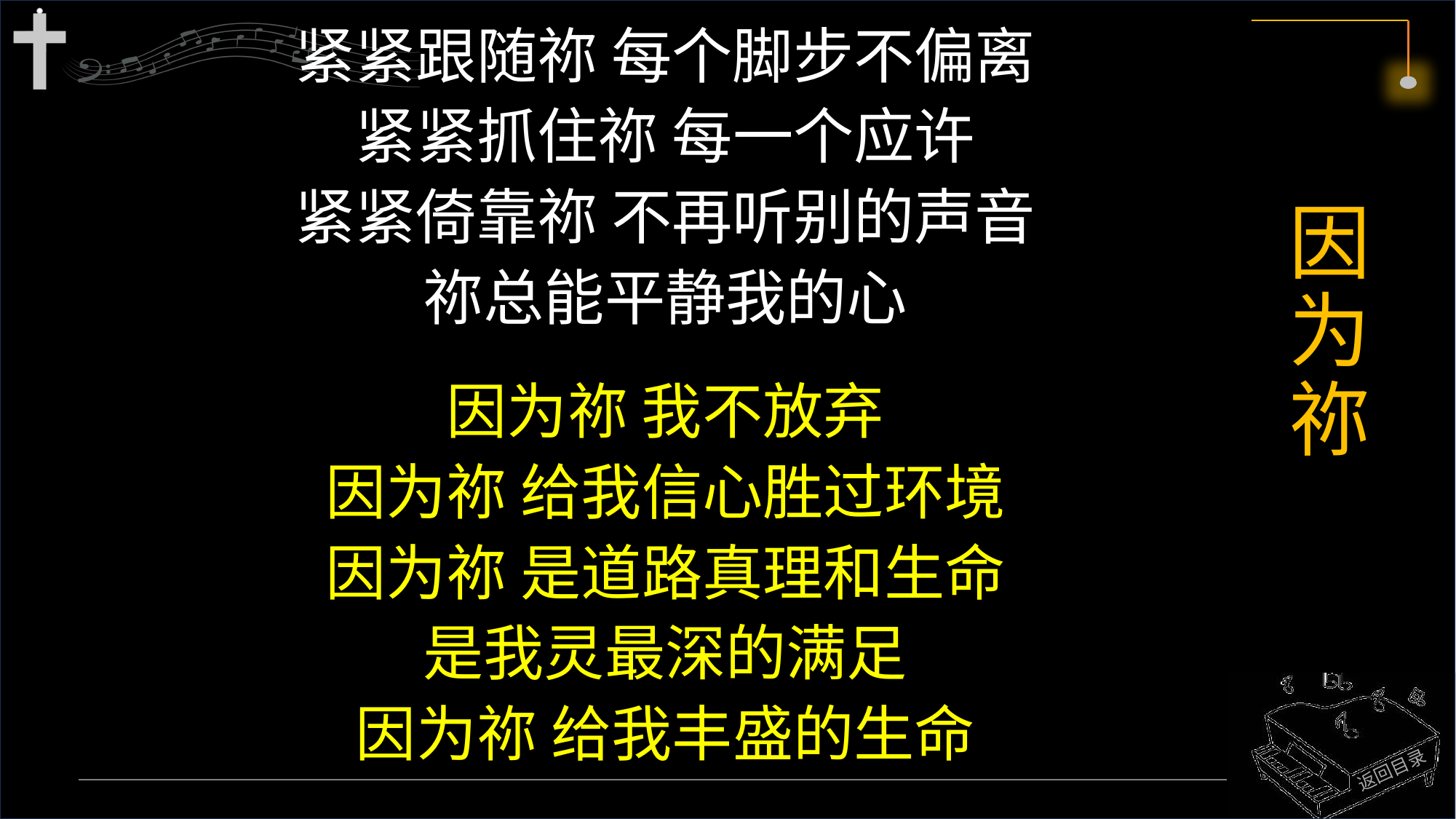

紧紧跟随祢 每个脚步不偏离
紧紧抓住祢 每一个应许
紧紧倚靠祢 不再听别的声音
祢总能平静我的心

因为祢 我不放弃
因为祢 给我信心胜过环境
因为祢 是道路真理和生命
是我灵最深的满足
因为祢 给我丰盛的生命
# 因为祢